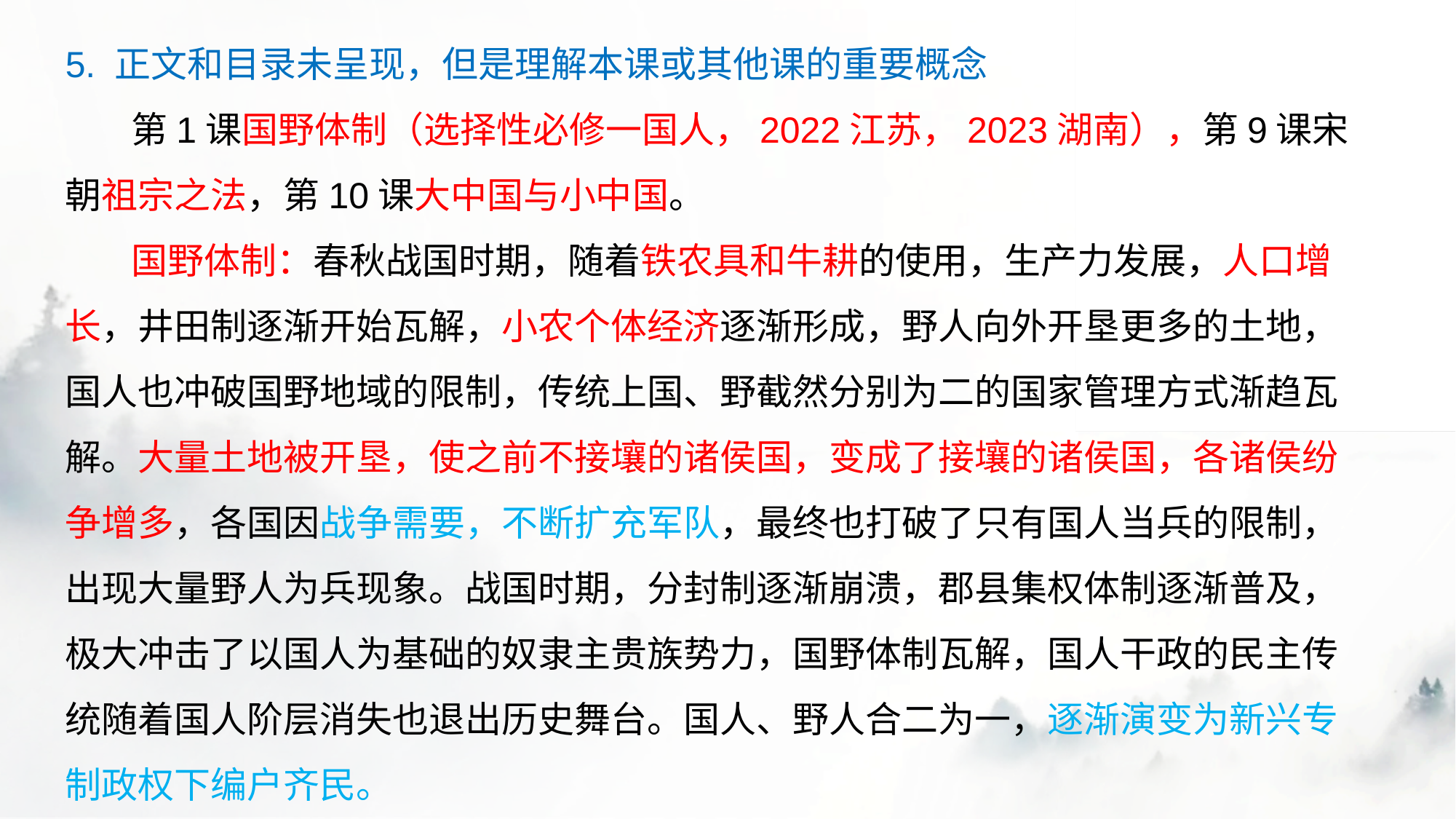

5. 正文和目录未呈现，但是理解本课或其他课的重要概念
       第1课国野体制（选择性必修一国人，2022江苏，2023湖南），第9课宋朝祖宗之法，第10课大中国与小中国。
       国野体制：春秋战国时期，随着铁农具和牛耕的使用，生产力发展，人口增长，井田制逐渐开始瓦解，小农个体经济逐渐形成，野人向外开垦更多的土地，国人也冲破国野地域的限制，传统上国、野截然分别为二的国家管理方式渐趋瓦解。大量土地被开垦，使之前不接壤的诸侯国，变成了接壤的诸侯国，各诸侯纷争增多，各国因战争需要，不断扩充军队，最终也打破了只有国人当兵的限制，出现大量野人为兵现象。战国时期，分封制逐渐崩溃，郡县集权体制逐渐普及，极大冲击了以国人为基础的奴隶主贵族势力，国野体制瓦解，国人干政的民主传统随着国人阶层消失也退出历史舞台。国人、野人合二为一，逐渐演变为新兴专制政权下编户齐民。